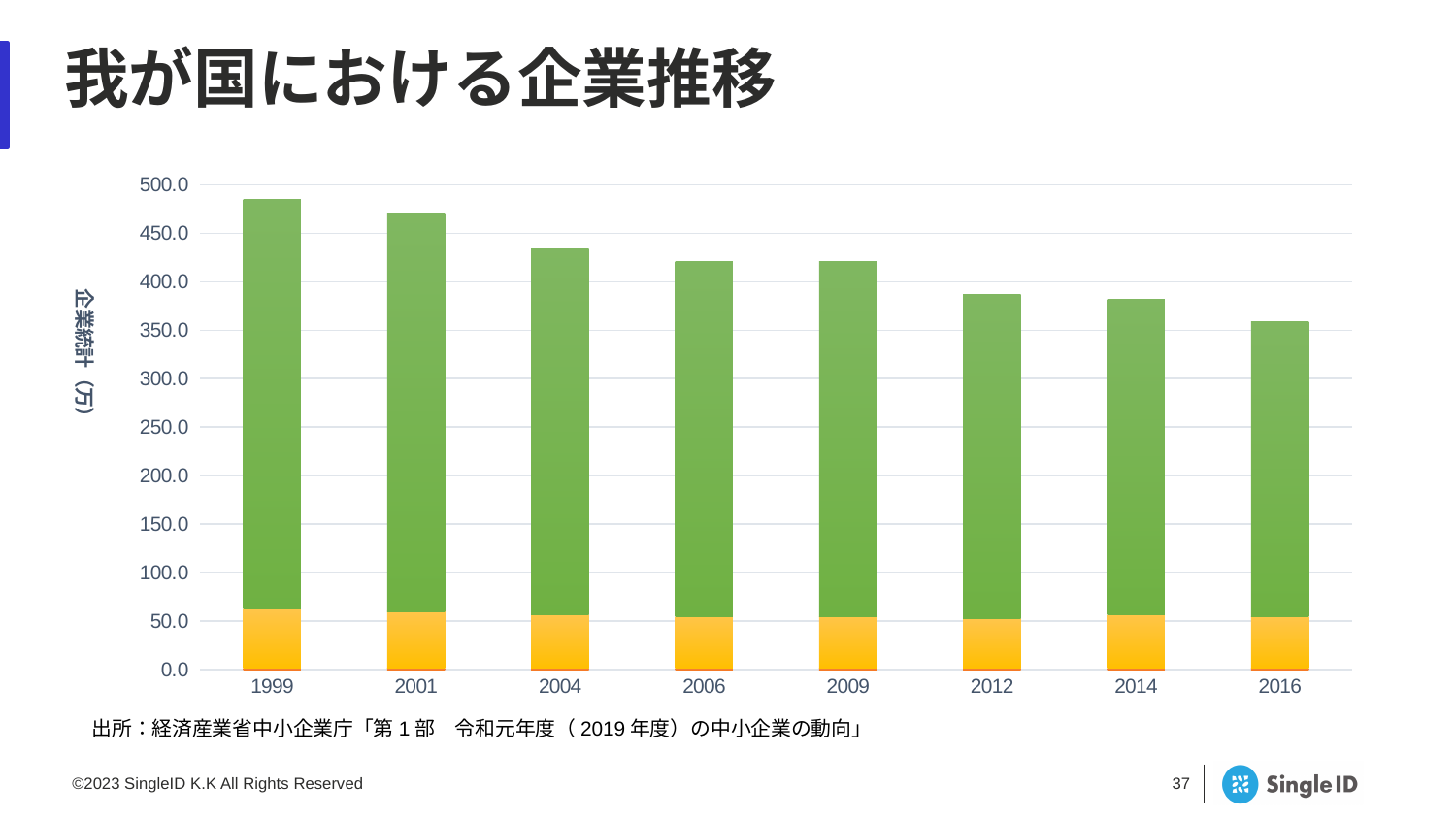

# 我が国における企業推移

### Chart

| Category | 大企業 | 中規模企業 | 小規模企業 |
|---|---|---|---|
| 1999 | 1.4 | 60.8 | 422.9 |
| 2001 | 1.3 | 58.7 | 410.2 |
| 2004 | 1.2 | 54.9 | 377.7 |
| 2006 | 1.2 | 53.5 | 366.3 |
| 2009 | 1.2 | 53.6 | 366.5 |
| 2012 | 1.1 | 51.0 | 334.3 |
| 2014 | 1.1 | 55.7 | 325.2 |
| 2016 | 1.1 | 53.0 | 304.8 |
出所：経済産業省中小企業庁「第1部　令和元年度（2019年度）の中小企業の動向」